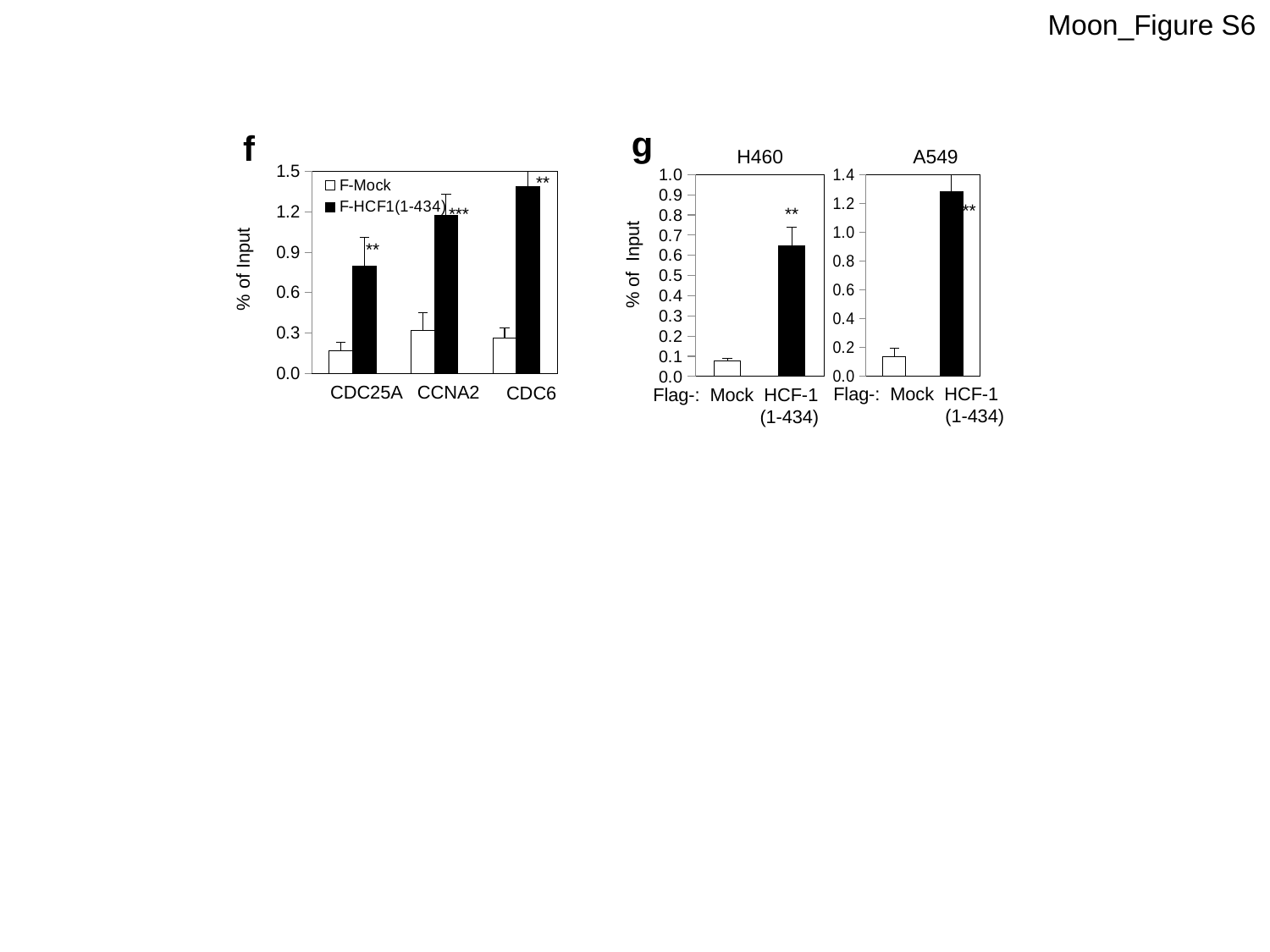

Moon_Figure S6
g
f
H460
A549

### Chart

| Category | F-Mock | F-HCF1(1-434) |
|---|---|---|
|  | 0.1687119215545526 | 0.7983757894453741 |
|  | 0.31765880449157896 | 1.170384564092976 |
|  | 0.2631331463779891 | 1.3865840757237682 |

### Chart

| Category | 열1 |
|---|---|
| Flag | 0.07671639430197445 |
| Flag-HCF1(1-434) | 0.6464116511202859 |

### Chart

| Category | 열1 |
|---|---|
| IgG | 0.13440856036255786 |
| Asxl1 | 1.2807131078938128 |
**
**
**
***
% of  Input
% of Input
**
CCNA2
CDC25A
CDC6
Flag-:  Mock  HCF-1
                      (1-434)
Flag-:  Mock  HCF-1
                     (1-434)